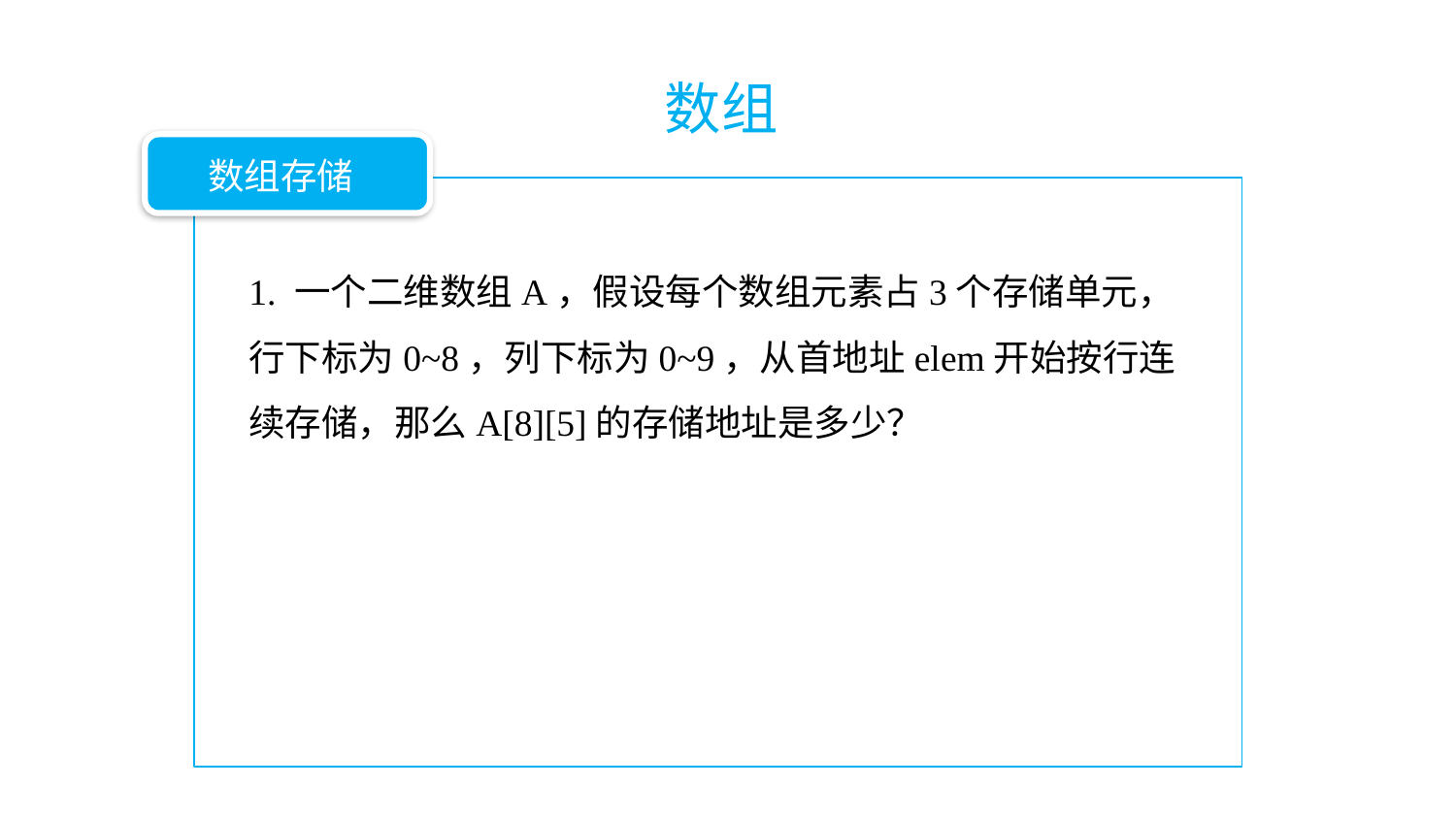

数组

数组存储
1. 一个二维数组A，假设每个数组元素占3个存储单元，行下标为0~8，列下标为0~9，从首地址elem开始按行连续存储，那么A[8][5]的存储地址是多少？
14